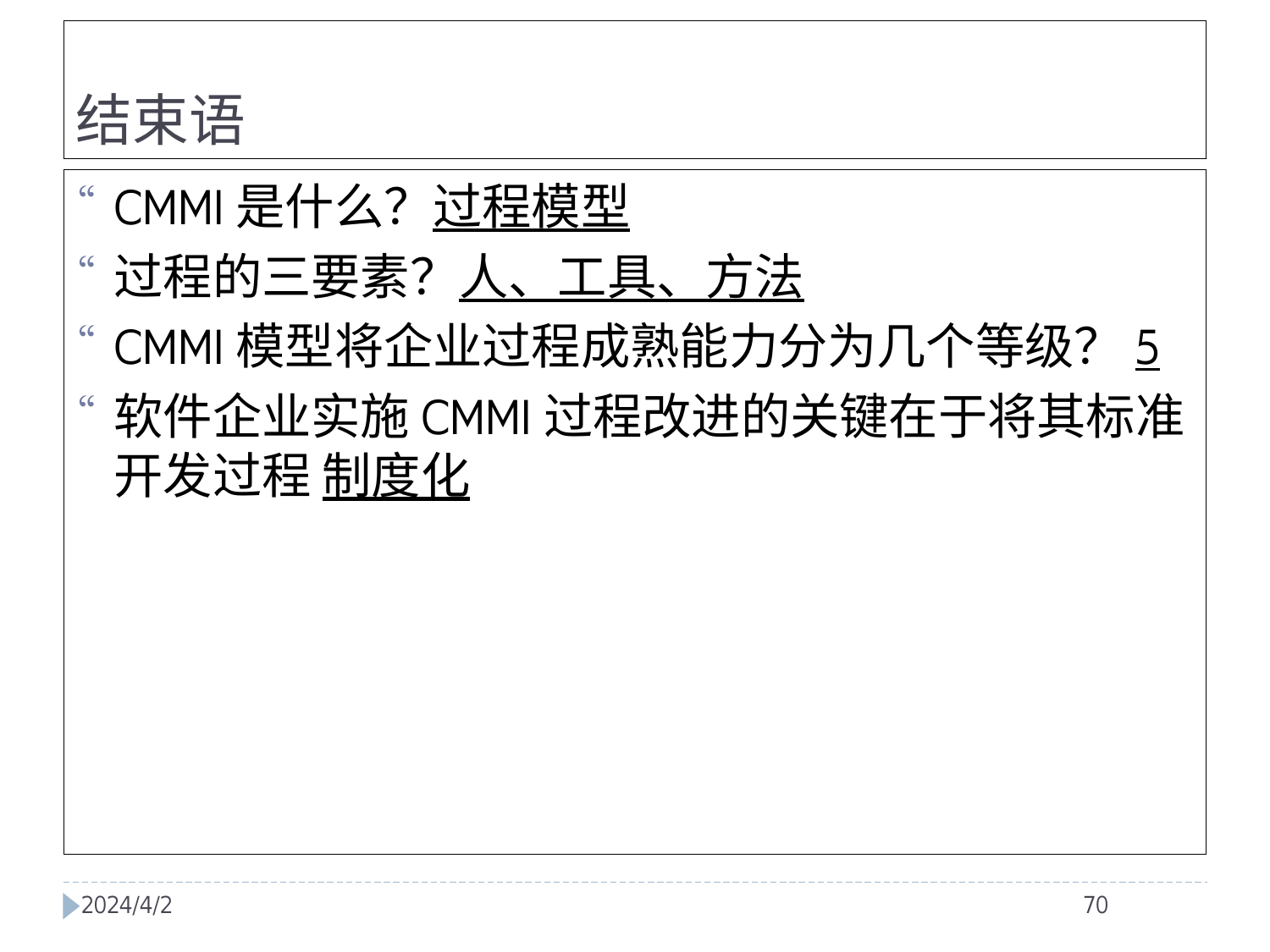

结束语
CMMI是什么？过程模型
过程的三要素？人、工具、方法
CMMI模型将企业过程成熟能力分为几个等级？5
软件企业实施CMMI过程改进的关键在于将其标准开发过程 制度化

2024/4/2
70